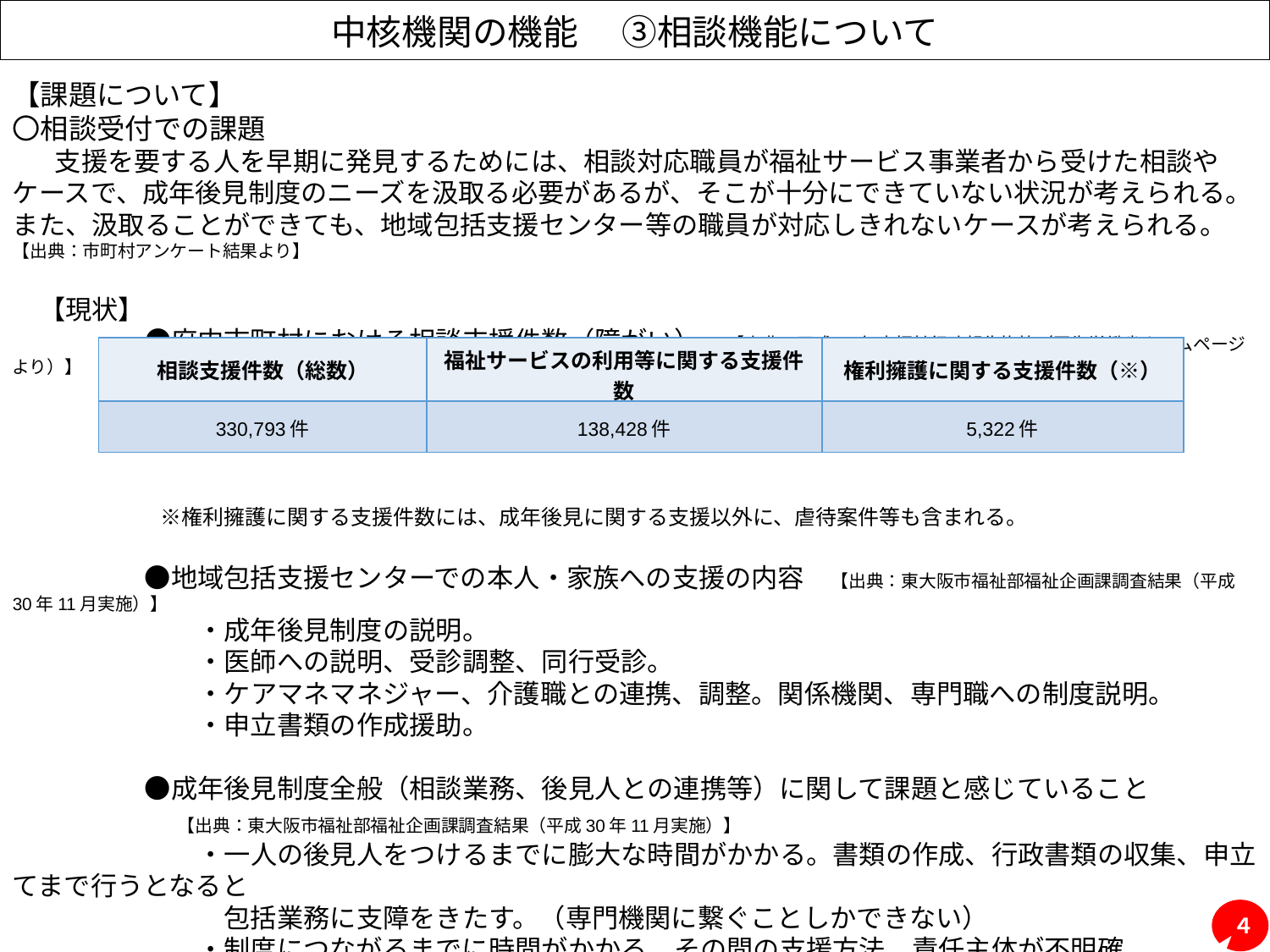

# 中核機関の機能　 ③相談機能について

【課題について】
〇相談受付での課題
　　支援を要する人を早期に発見するためには、相談対応職員が福祉サービス事業者から受けた相談やケースで、成年後見制度のニーズを汲取る必要があるが、そこが十分にできていない状況が考えられる。また、汲取ることができても、地域包括支援センター等の職員が対応しきれないケースが考えられる。【出典：市町村アンケート結果より】

　【現状】
　　　　　●府内市町村における相談支援件数（障がい）　【出典：平成29年度福祉行政報告抜粋（厚生労働省ホームページより）】

　　　　　　　※権利擁護に関する支援件数には、成年後見に関する支援以外に、虐待案件等も含まれる。

　　　　　●地域包括支援センターでの本人・家族への支援の内容　【出典：東大阪市福祉部福祉企画課調査結果（平成30年11月実施）】
　　　　　　　・成年後見制度の説明。
　　　　　　　・医師への説明、受診調整、同行受診。
　　　　　　　・ケアマネマネジャー、介護職との連携、調整。関係機関、専門職への制度説明。
　　　　　　　・申立書類の作成援助。

　　　　　●成年後見制度全般（相談業務、後見人との連携等）に関して課題と感じていること
　　　　　　 【出典：東大阪市福祉部福祉企画課調査結果（平成30年11月実施）】
　　　　　　　・一人の後見人をつけるまでに膨大な時間がかかる。書類の作成、行政書類の収集、申立てまで行うとなると
　　　　　　　　包括業務に支障をきたす。（専門機関に繋ぐことしかできない）
　　　　　　　・制度につながるまでに時間がかかる。その間の支援方法、責任主体が不明確。
　　　　　　　・制度が必要な人を担当ケアマネマネジャーが理解していない。
　　　　　　　・市長申立における高齢福祉係との連携。（包括と福祉事務所で判断の基準が統一できていない）

| 相談支援件数（総数） | 福祉サービスの利用等に関する支援件数 | 権利擁護に関する支援件数（※） |
| --- | --- | --- |
| 330,793件 | 138,428件 | 5,322件 |
４